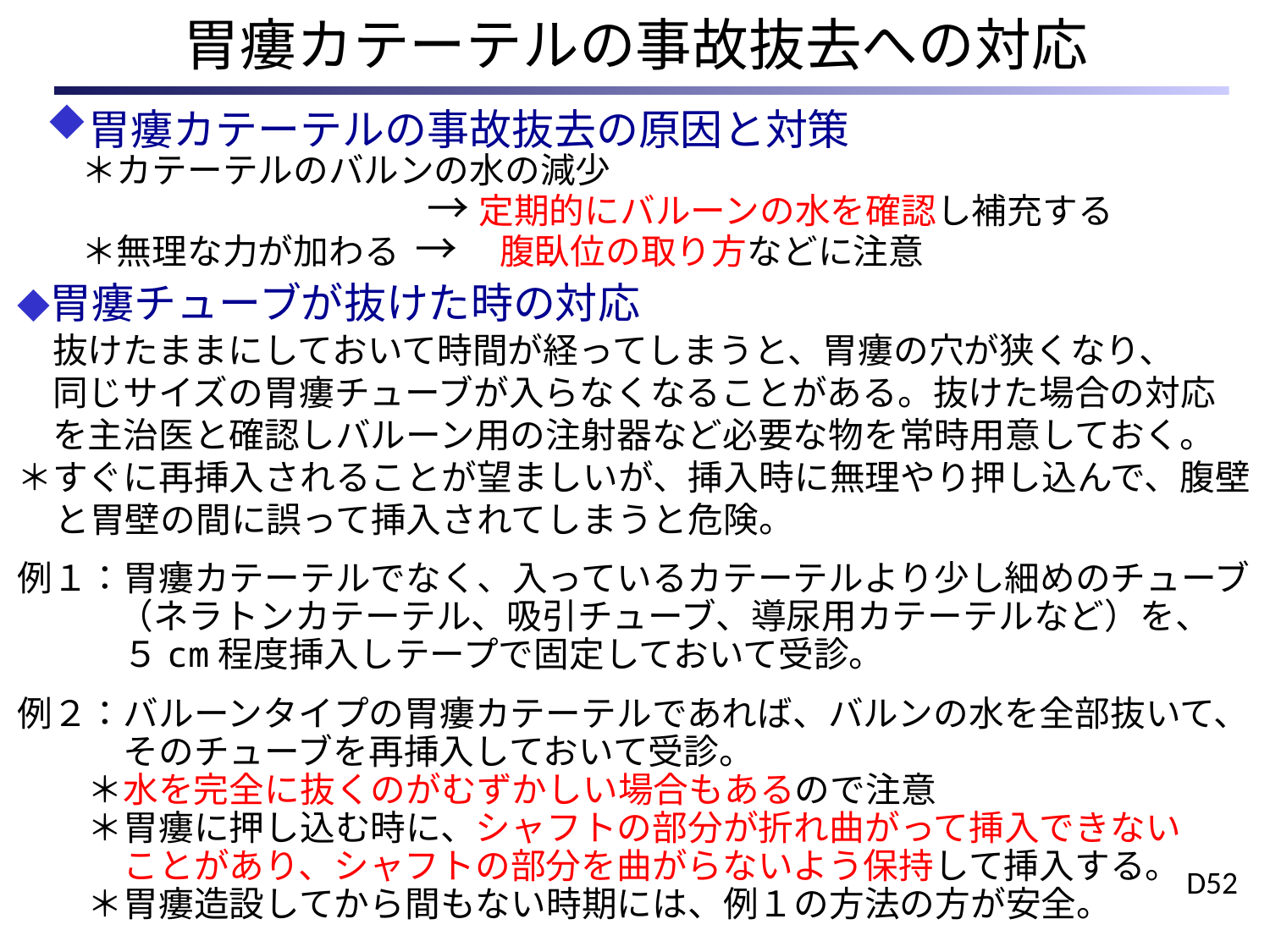

胃瘻カテーテルの事故抜去への対応

胃瘻カテーテルの事故抜去の原因と対策
　＊カテーテルのバルンの水の減少
　　　　　　　　　→ 定期的にバルーンの水を確認し補充する
　＊無理な力が加わる  →　腹臥位の取り方などに注意
胃瘻チューブが抜けた時の対応
　抜けたままにしておいて時間が経ってしまうと、胃瘻の穴が狭くなり、
　同じサイズの胃瘻チューブが入らなくなることがある。抜けた場合の対応
　を主治医と確認しバルーン用の注射器など必要な物を常時用意しておく。
＊すぐに再挿入されることが望ましいが、挿入時に無理やり押し込んで、腹壁と胃壁の間に誤って挿入されてしまうと危険。
例１：胃瘻カテーテルでなく、入っているカテーテルより少し細めのチューブ（ネラトンカテーテル、吸引チューブ、導尿用カテーテルなど）を、
　　　５cm程度挿入しテープで固定しておいて受診。
例２：バルーンタイプの胃瘻カテーテルであれば、バルンの水を全部抜いて、
　　　そのチューブを再挿入しておいて受診。
　　＊水を完全に抜くのがむずかしい場合もあるので注意
　　＊胃瘻に押し込む時に、シャフトの部分が折れ曲がって挿入できない
　　　ことがあり、シャフトの部分を曲がらないよう保持して挿入する。
　　＊胃瘻造設してから間もない時期には、例１の方法の方が安全。
D52